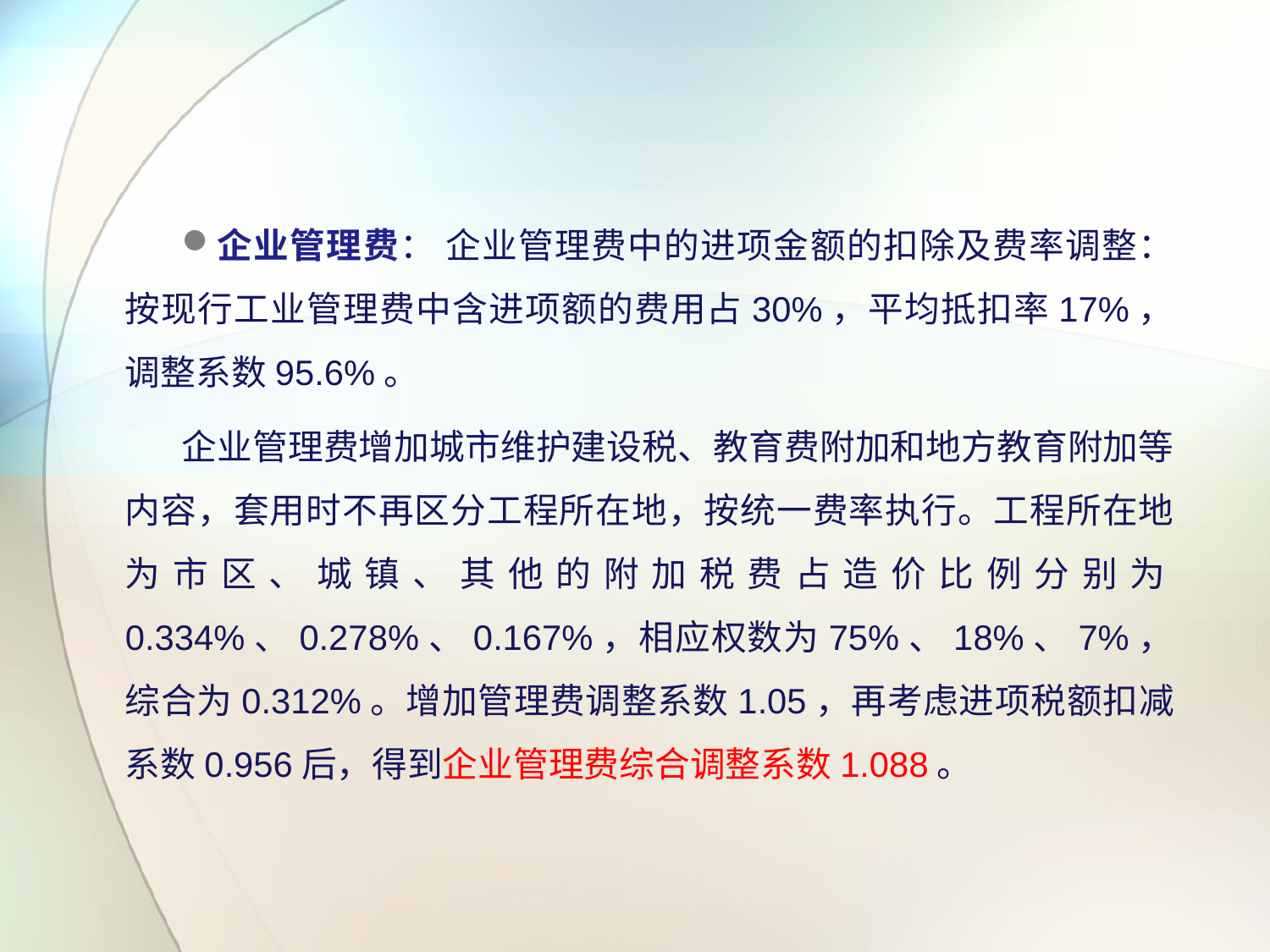

企业管理费： 企业管理费中的进项金额的扣除及费率调整：按现行工业管理费中含进项额的费用占30%，平均抵扣率17%，调整系数95.6%。
企业管理费增加城市维护建设税、教育费附加和地方教育附加等内容，套用时不再区分工程所在地，按统一费率执行。工程所在地为市区、城镇、其他的附加税费占造价比例分别为0.334%、0.278%、0.167%，相应权数为75%、18%、7%，综合为0.312%。增加管理费调整系数1.05，再考虑进项税额扣减系数0.956后，得到企业管理费综合调整系数1.088。